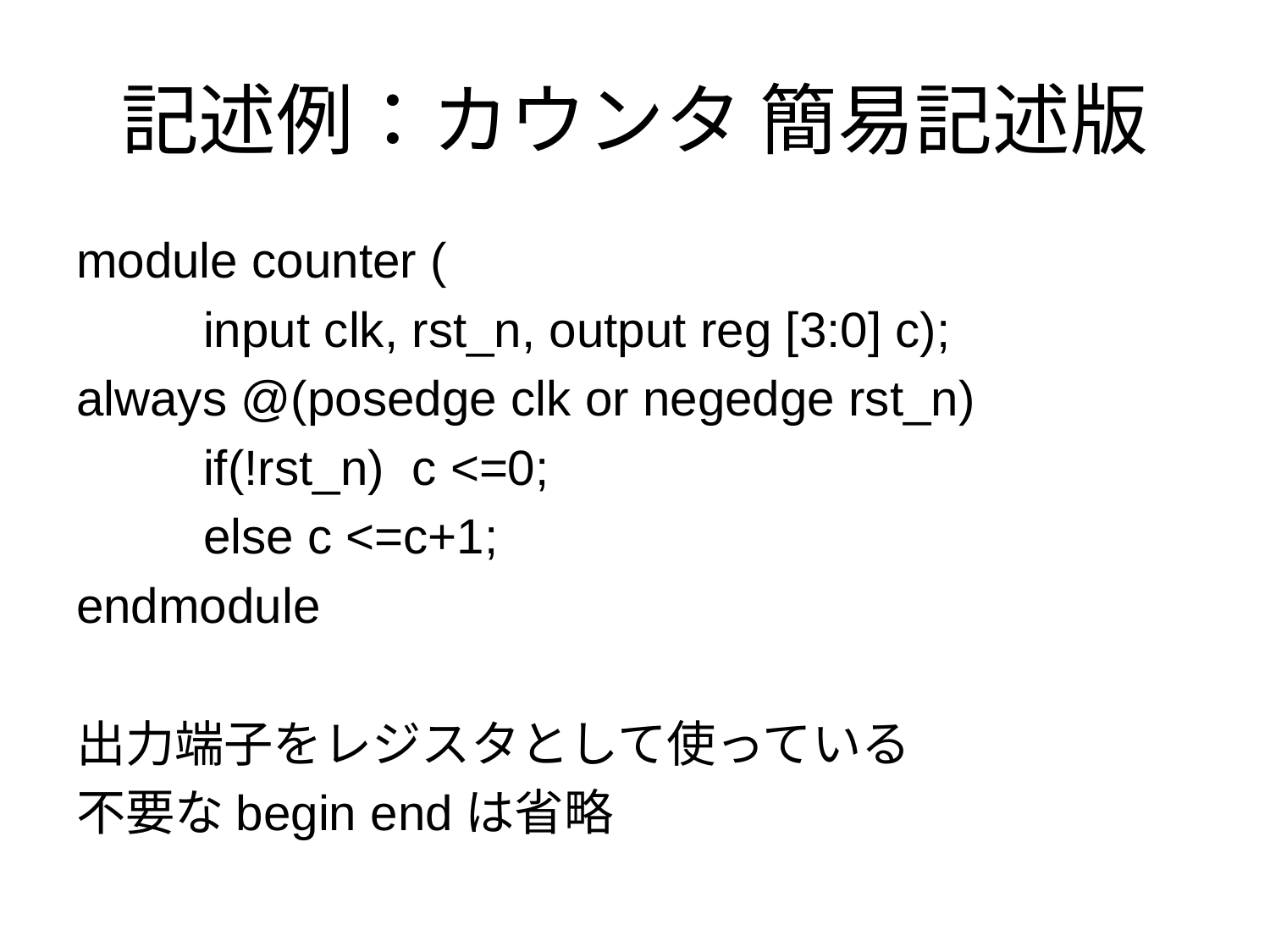

# 記述例：カウンタ 簡易記述版
module counter (
	input clk, rst_n, output reg [3:0] c);
always @(posedge clk or negedge rst_n)
	if(!rst_n)  c <=0;
	else c <=c+1;
endmodule

出力端子をレジスタとして使っている
不要なbegin endは省略